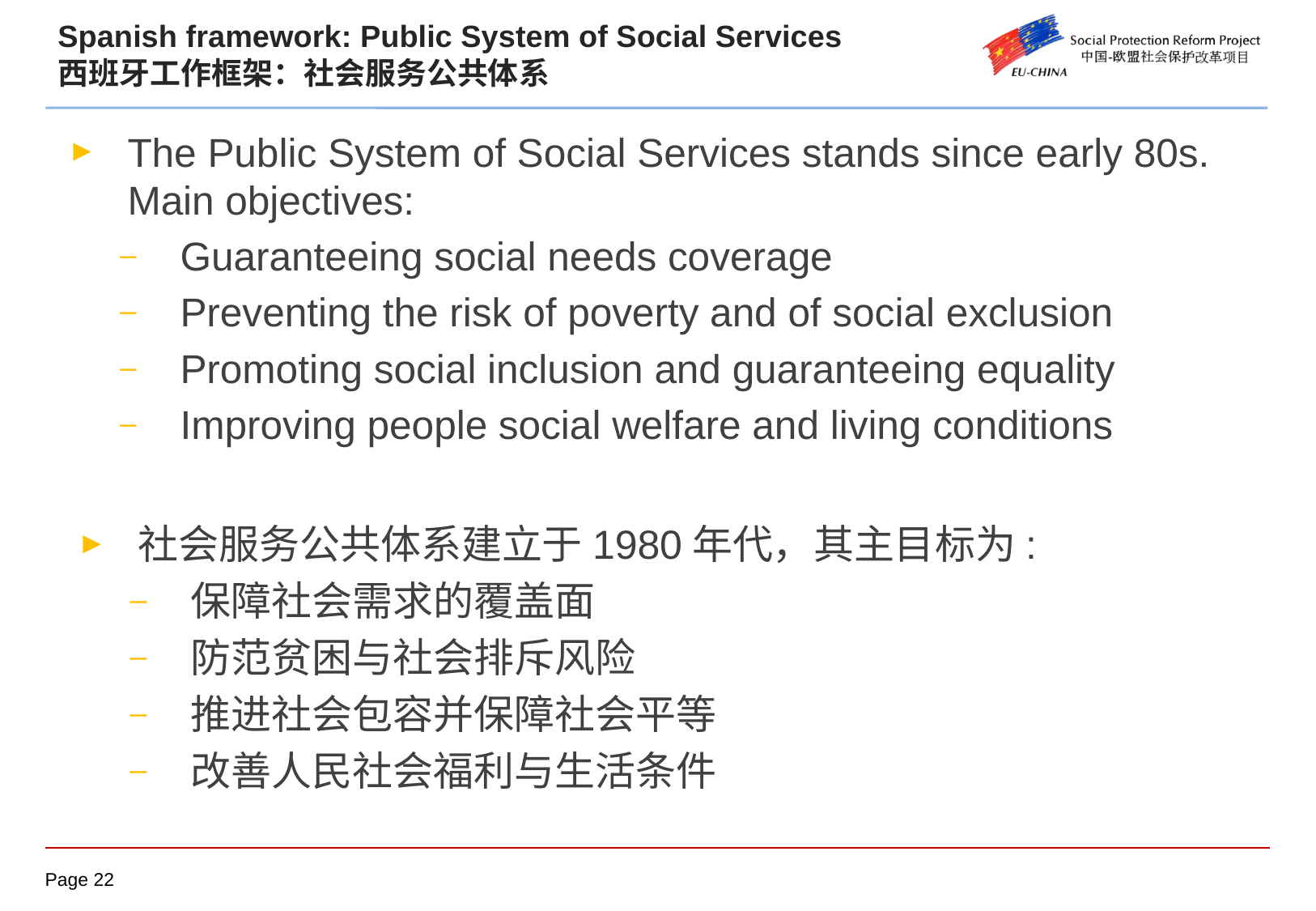

# Spanish framework: Public System of Social Services 西班牙工作框架：社会服务公共体系
The Public System of Social Services stands since early 80s. Main objectives:
Guaranteeing social needs coverage
Preventing the risk of poverty and of social exclusion
Promoting social inclusion and guaranteeing equality
Improving people social welfare and living conditions

社会服务公共体系建立于1980年代，其主目标为:
保障社会需求的覆盖面
防范贫困与社会排斥风险
推进社会包容并保障社会平等
改善人民社会福利与生活条件